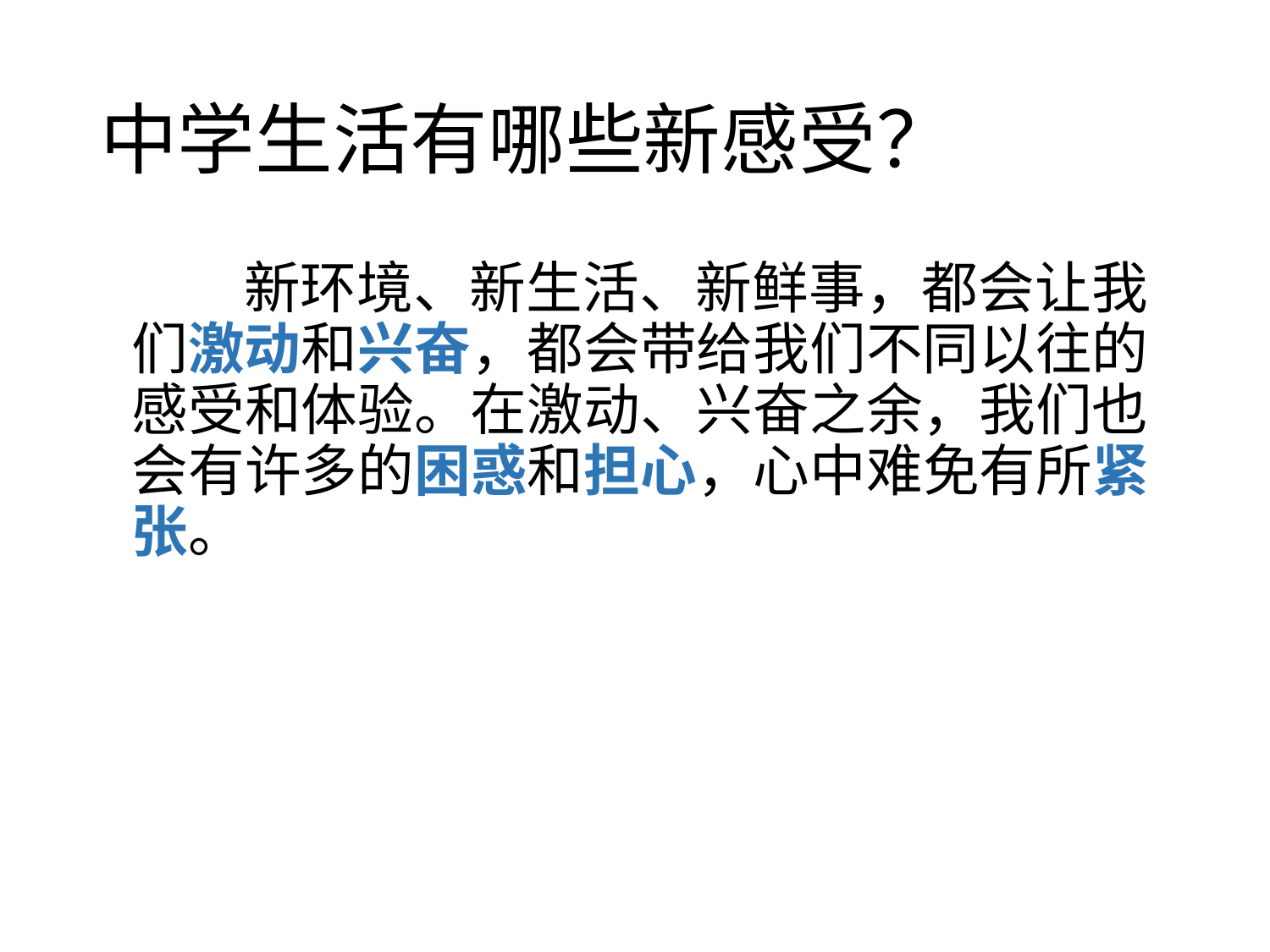

# 中学生活有哪些新感受？
            新环境、新生活、新鲜事，都会让我们激动和兴奋，都会带给我们不同以往的感受和体验。在激动、兴奋之余，我们也会有许多的困惑和担心，心中难免有所紧张。